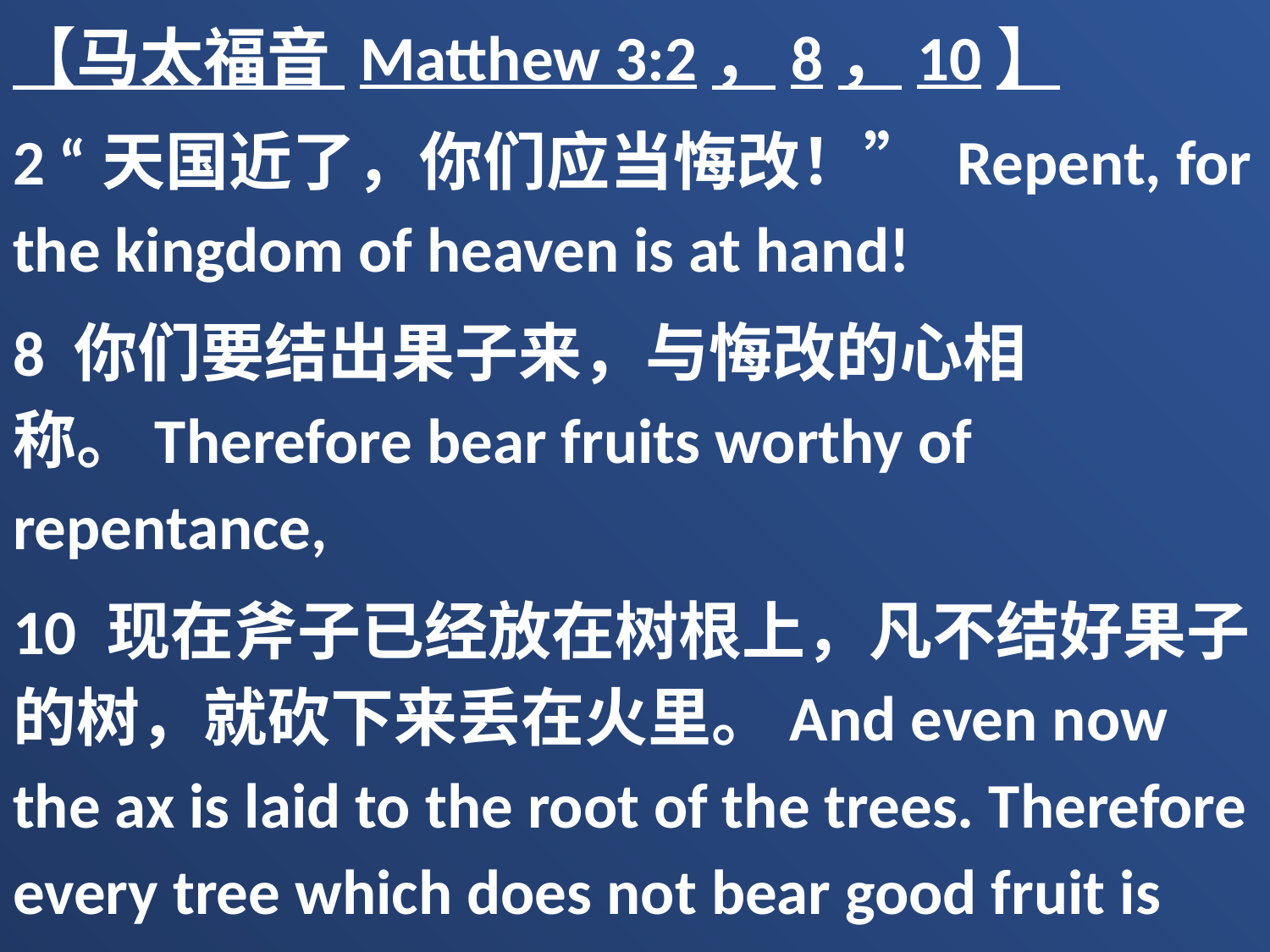

【马太福音 Matthew 3:2，8，10】
2 “天国近了，你们应当悔改！” Repent, for the kingdom of heaven is at hand!
8 你们要结出果子来，与悔改的心相称。Therefore bear fruits worthy of repentance,
10 现在斧子已经放在树根上，凡不结好果子的树，就砍下来丢在火里。And even now the ax is laid to the root of the trees. Therefore every tree which does not bear good fruit is cut down and thrown into the fire.